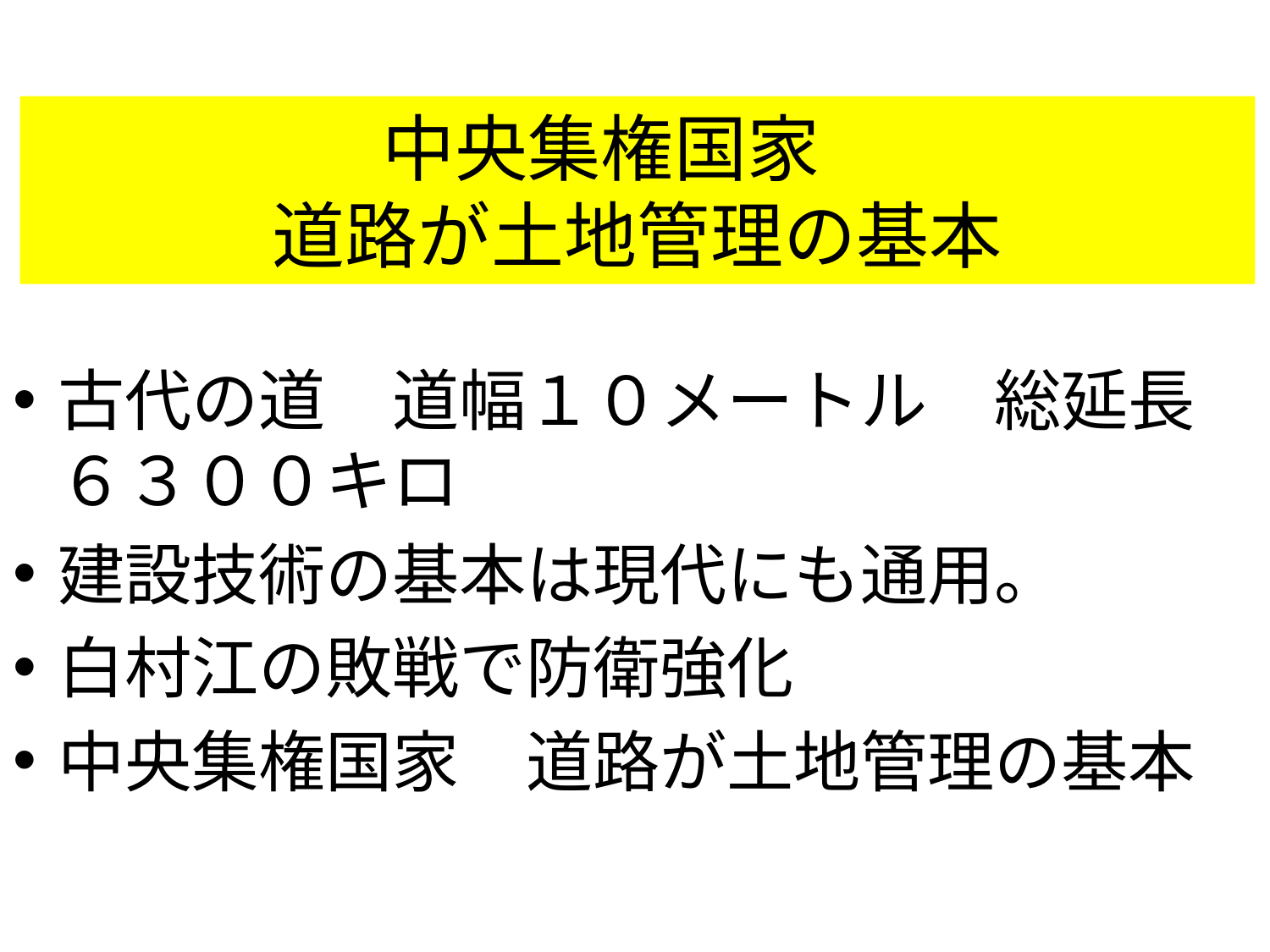

# 中央集権国家　 道路が土地管理の基本
古代の道　道幅１０メートル　総延長６３００キロ
建設技術の基本は現代にも通用。
白村江の敗戦で防衛強化
中央集権国家　道路が土地管理の基本